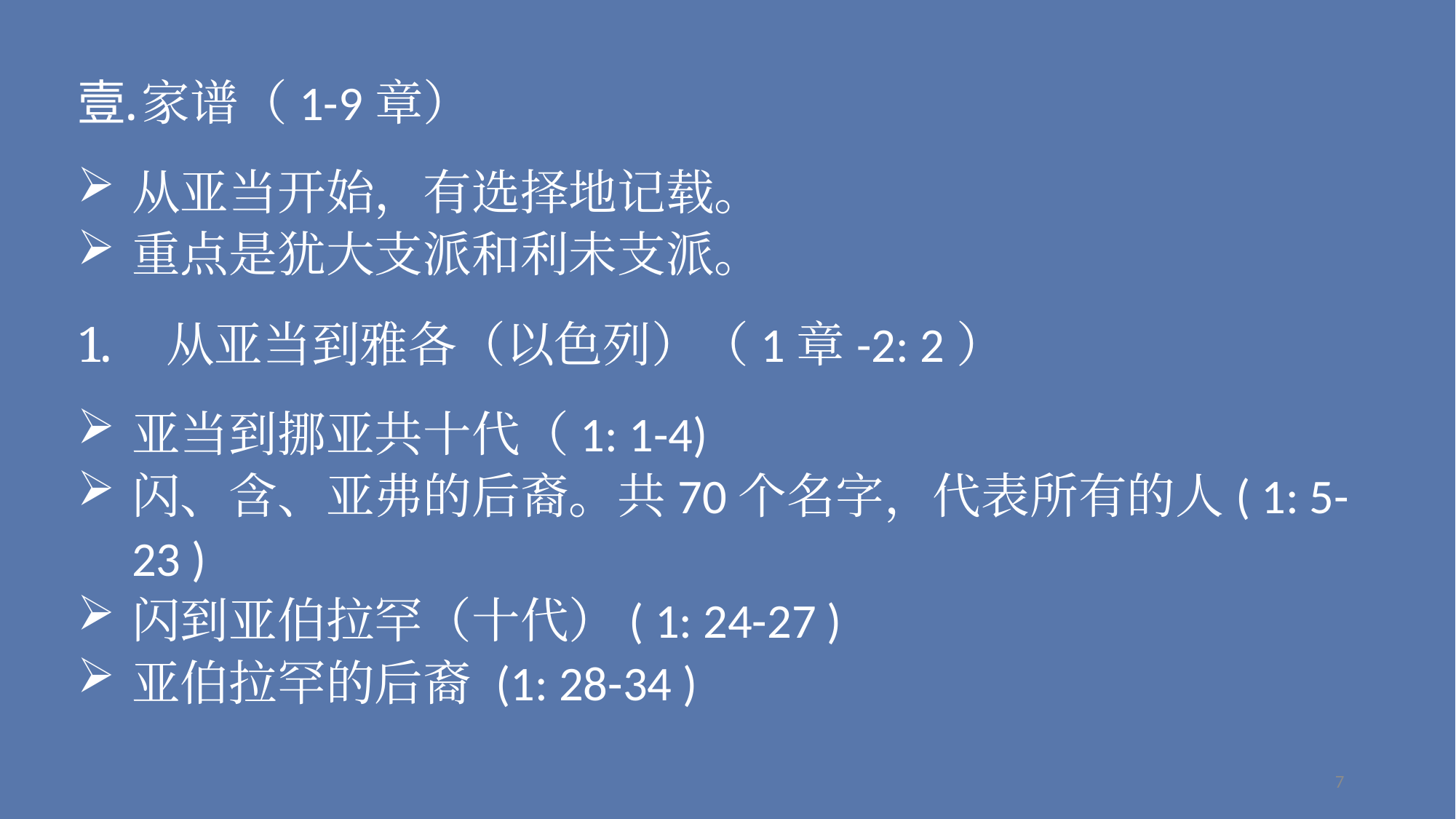

家谱（1-9章）
从亚当开始，有选择地记载。
重点是犹大支派和利未支派。
从亚当到雅各（以色列）（1章-2: 2）
亚当到挪亚共十代（1: 1-4)
闪、含、亚弗的后裔。共70个名字，代表所有的人( 1: 5-23 )
闪到亚伯拉罕（十代）( 1: 24-27 )
亚伯拉罕的后裔 (1: 28-34 )

7